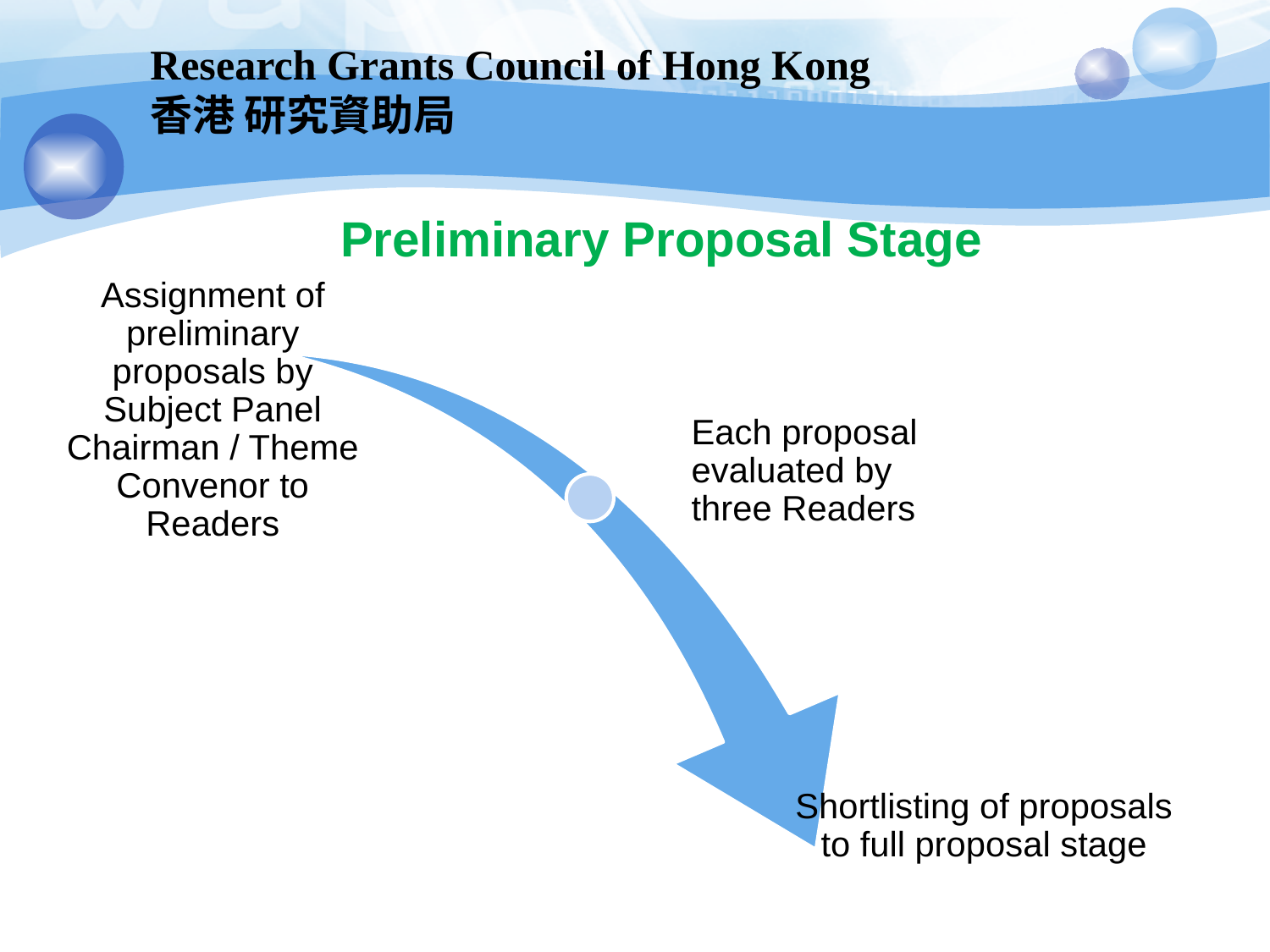

Research Grants Council of Hong Kong
香港 研究資助局
Preliminary Proposal Stage
Assignment of preliminary proposals by Subject Panel Chairman / Theme Convenor to Readers
Each proposal evaluated by three Readers

Shortlisting of proposals to full proposal stage